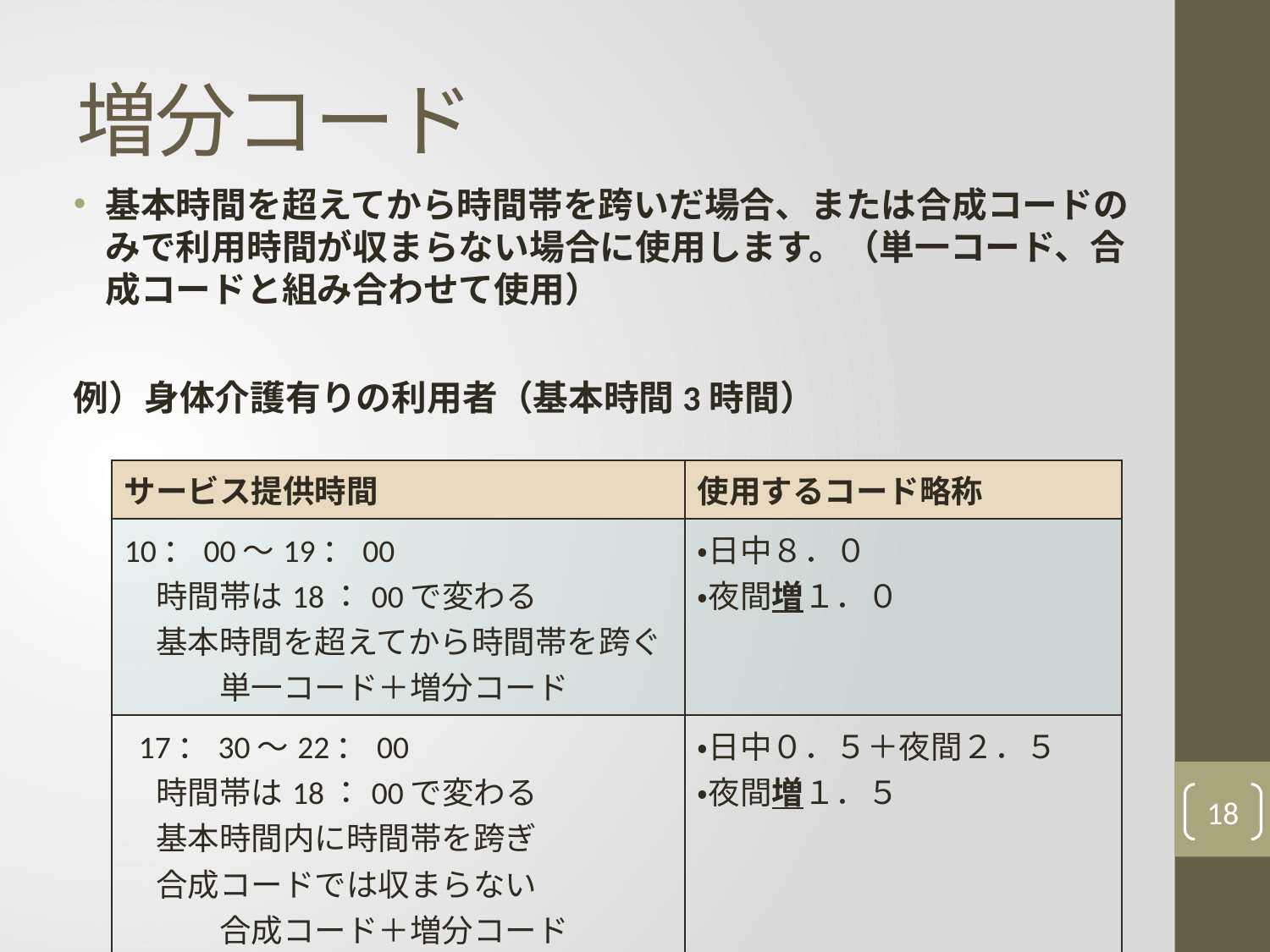

# 増分コード
基本時間を超えてから時間帯を跨いだ場合、または合成コードのみで利用時間が収まらない場合に使用します。（単一コード、合成コードと組み合わせて使用）

例）身体介護有りの利用者（基本時間3時間）

| サービス提供時間 | 使用するコード略称 |
| --- | --- |
| 10：00～19：00 　時間帯は18：00で変わる 　基本時間を超えてから時間帯を跨ぐ 　　　単一コード＋増分コード | ・日中８．０ ・夜間増１．０ |
| 17：30～22：00 　時間帯は18：00で変わる 　基本時間内に時間帯を跨ぎ 　合成コードでは収まらない 　　　合成コード＋増分コード | ・日中０．５＋夜間２．５ ・夜間増１．５ |
18